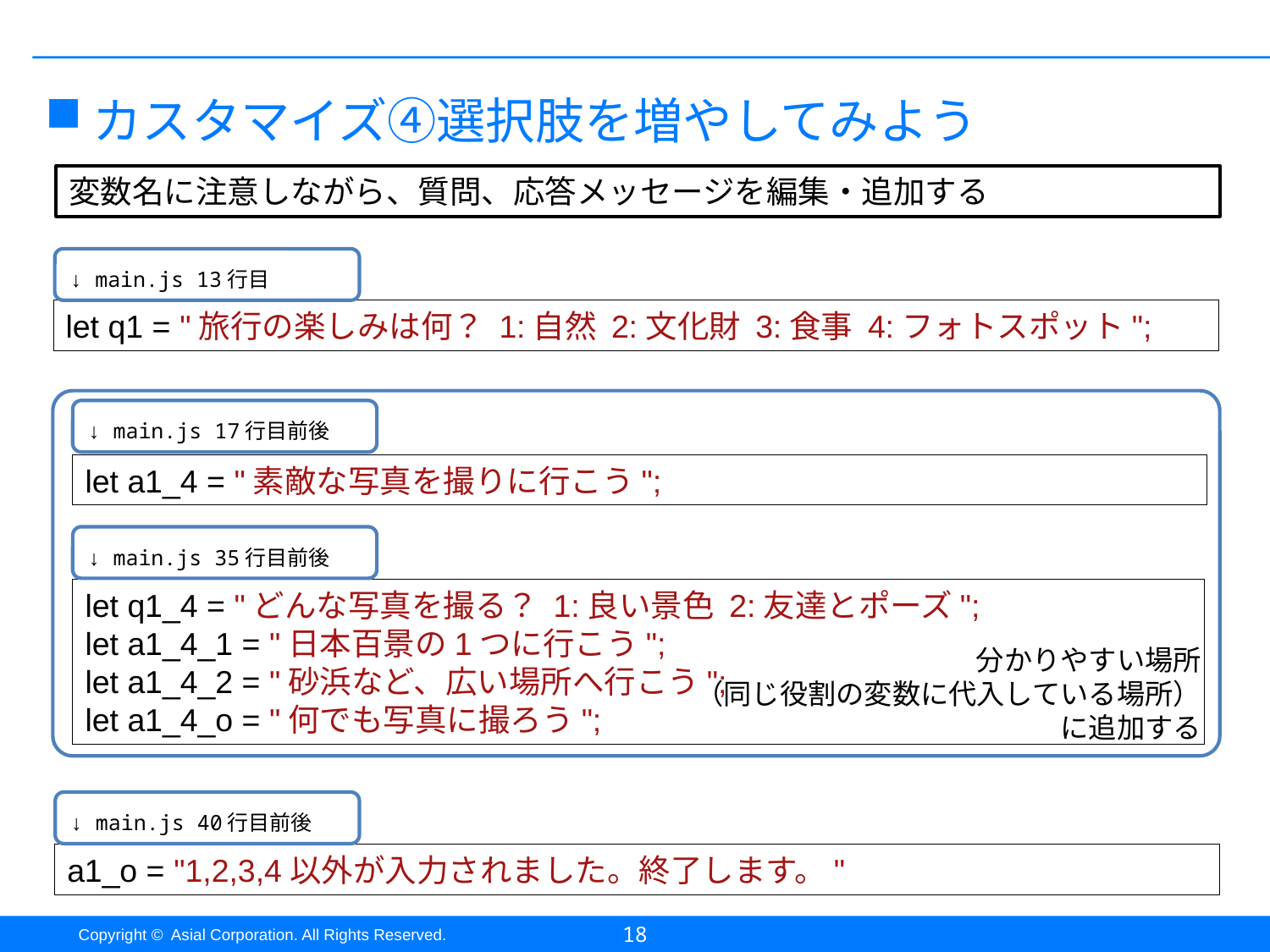

#

カスタマイズ④選択肢を増やしてみよう
変数名に注意しながら、質問、応答メッセージを編集・追加する
↓ main.js 13行目
let q1 = "旅行の楽しみは何？ 1:自然 2:文化財 3:食事 4:フォトスポット";
分かりやすい場所
（同じ役割の変数に代入している場所）
に追加する
↓ main.js 17行目前後
let a1_4 = "素敵な写真を撮りに行こう";
↓ main.js 35行目前後
let q1_4 = "どんな写真を撮る？ 1:良い景色 2:友達とポーズ";
let a1_4_1 = "日本百景の1つに行こう";
let a1_4_2 = "砂浜など、広い場所へ行こう";
let a1_4_o = "何でも写真に撮ろう";
↓ main.js 40行目前後
a1_o = "1,2,3,4以外が入力されました。終了します。"
18